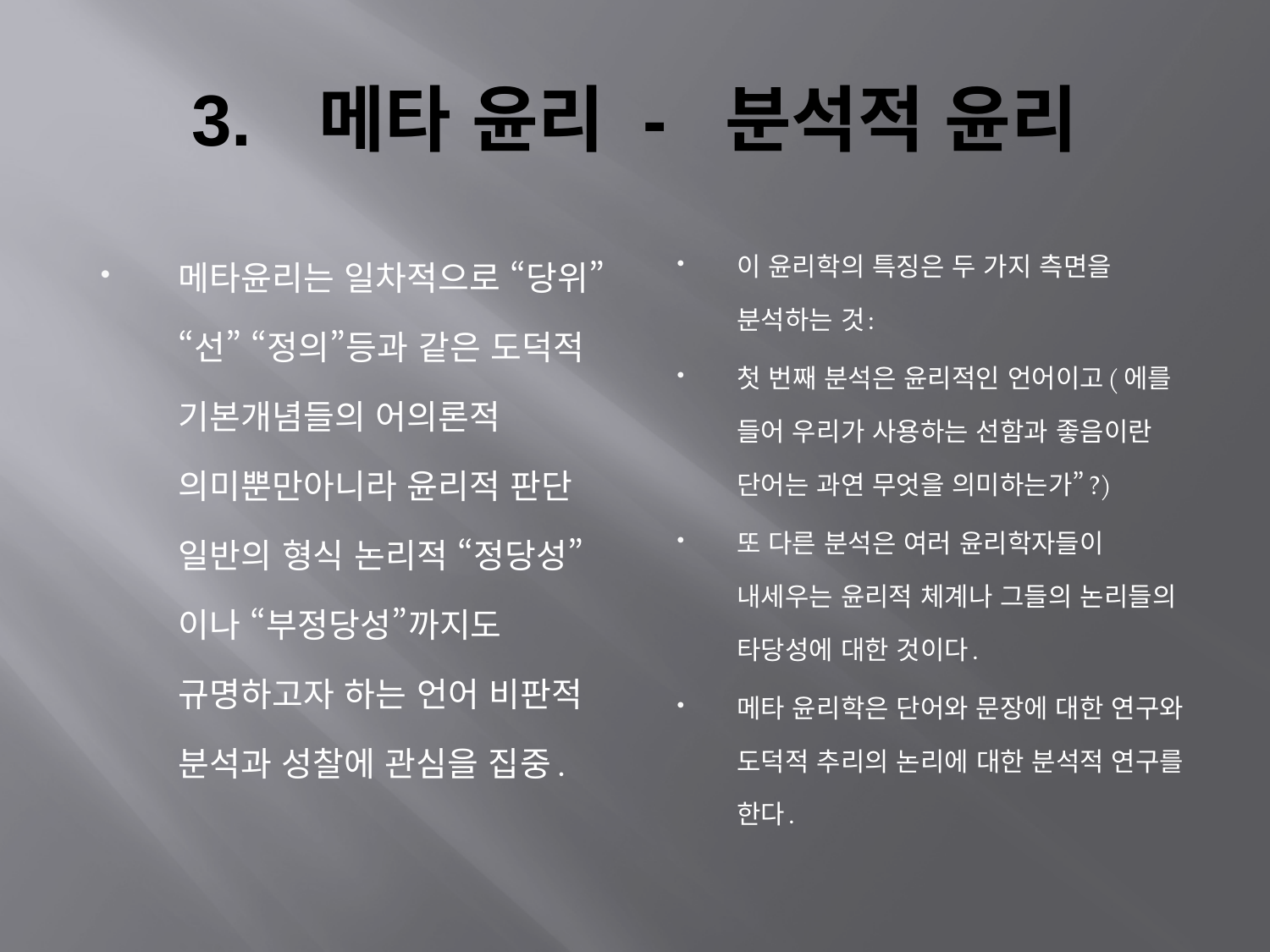

# 3.	메타 윤리 -  분석적 윤리
메타윤리는 일차적으로 “당위” “선” “정의”등과 같은 도덕적 기본개념들의 어의론적 의미뿐만아니라 윤리적 판단 일반의 형식 논리적 “정당성”이나 “부정당성”까지도 규명하고자 하는 언어 비판적 분석과 성찰에 관심을 집중.

이 윤리학의 특징은 두 가지 측면을 분석하는 것:
첫 번째 분석은 윤리적인 언어이고(에를 들어 우리가 사용하는 선함과 좋음이란 단어는 과연 무엇을 의미하는가”?)
또 다른 분석은 여러 윤리학자들이 내세우는 윤리적 체계나 그들의 논리들의 타당성에 대한 것이다.
메타 윤리학은 단어와 문장에 대한 연구와 도덕적 추리의 논리에 대한 분석적 연구를 한다.